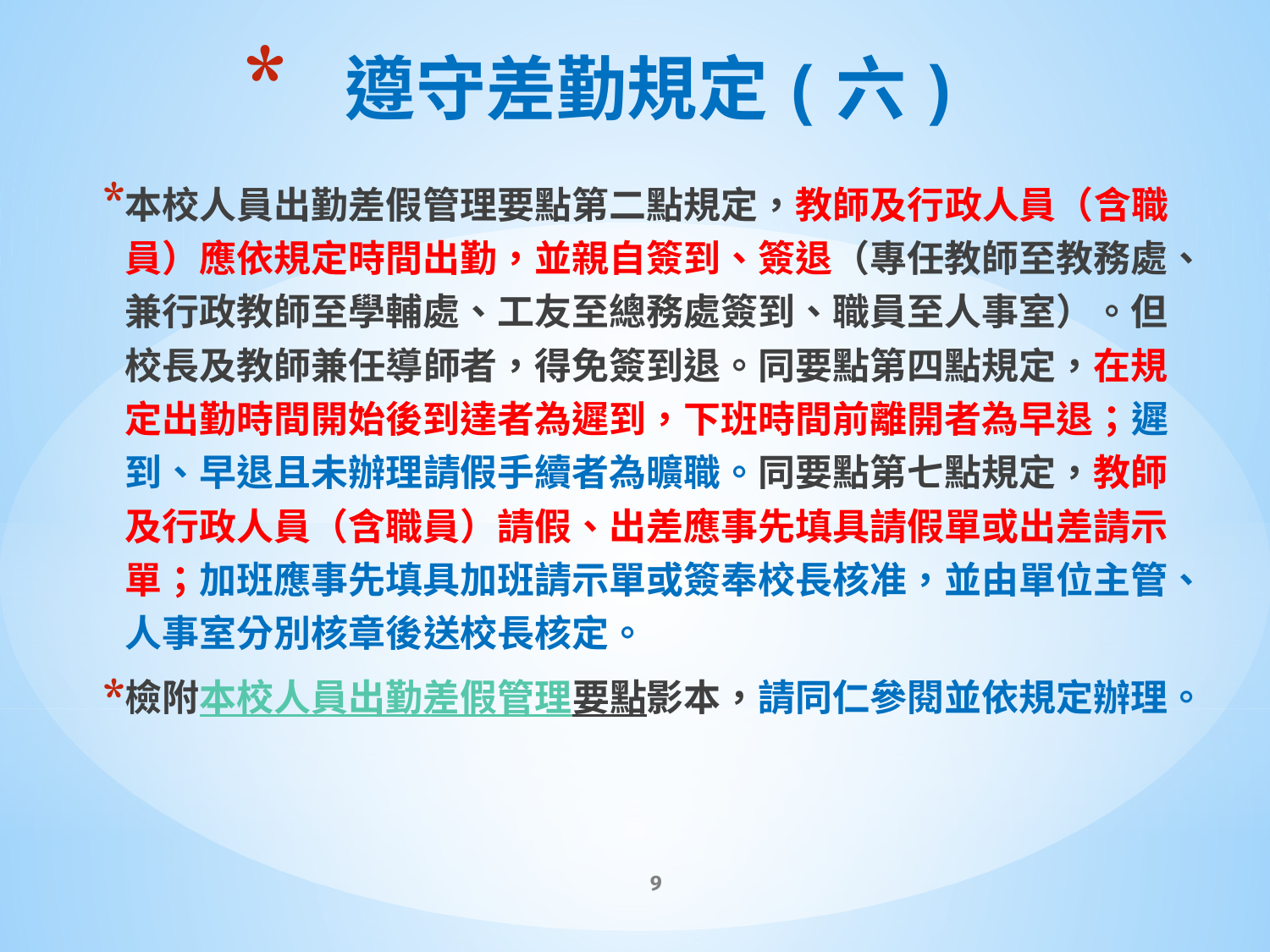

# 遵守差勤規定(六)
本校人員出勤差假管理要點第二點規定，教師及行政人員（含職員）應依規定時間出勤，並親自簽到、簽退（專任教師至教務處、兼行政教師至學輔處、工友至總務處簽到、職員至人事室）。但校長及教師兼任導師者，得免簽到退。同要點第四點規定，在規定出勤時間開始後到達者為遲到，下班時間前離開者為早退；遲到、早退且未辦理請假手續者為曠職。同要點第七點規定，教師及行政人員（含職員）請假、出差應事先填具請假單或出差請示單；加班應事先填具加班請示單或簽奉校長核准，並由單位主管、人事室分別核章後送校長核定。
檢附本校人員出勤差假管理要點影本，請同仁參閱並依規定辦理。

9